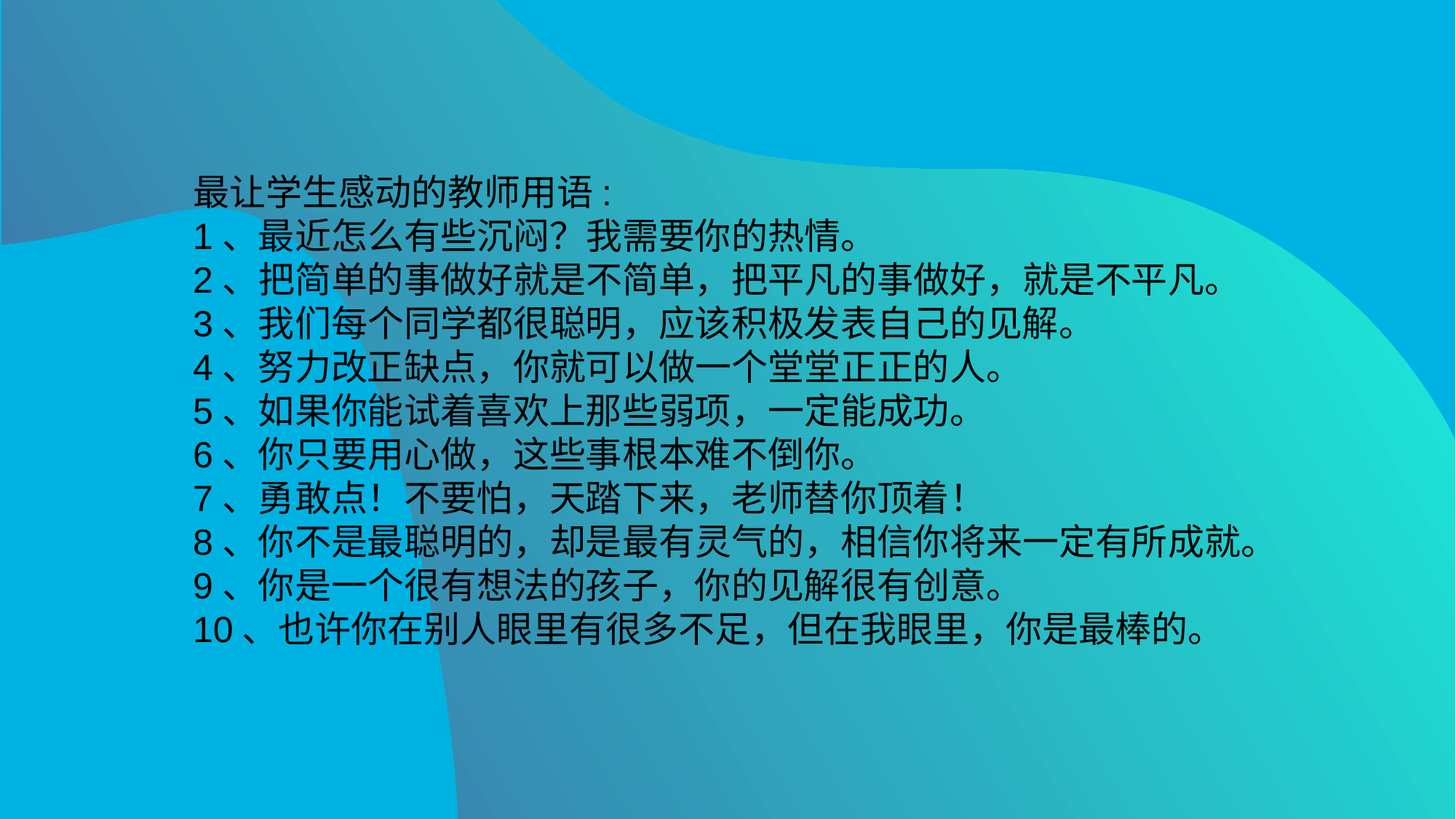

最让学生感动的教师用语:
1、最近怎么有些沉闷？我需要你的热情。
2、把简单的事做好就是不简单，把平凡的事做好，就是不平凡。
3、我们每个同学都很聪明，应该积极发表自己的见解。
4、努力改正缺点，你就可以做一个堂堂正正的人。
5、如果你能试着喜欢上那些弱项，一定能成功。
6、你只要用心做，这些事根本难不倒你。
7、勇敢点！不要怕，天踏下来，老师替你顶着！
8、你不是最聪明的，却是最有灵气的，相信你将来一定有所成就。
9、你是一个很有想法的孩子，你的见解很有创意。
10、也许你在别人眼里有很多不足，但在我眼里，你是最棒的。